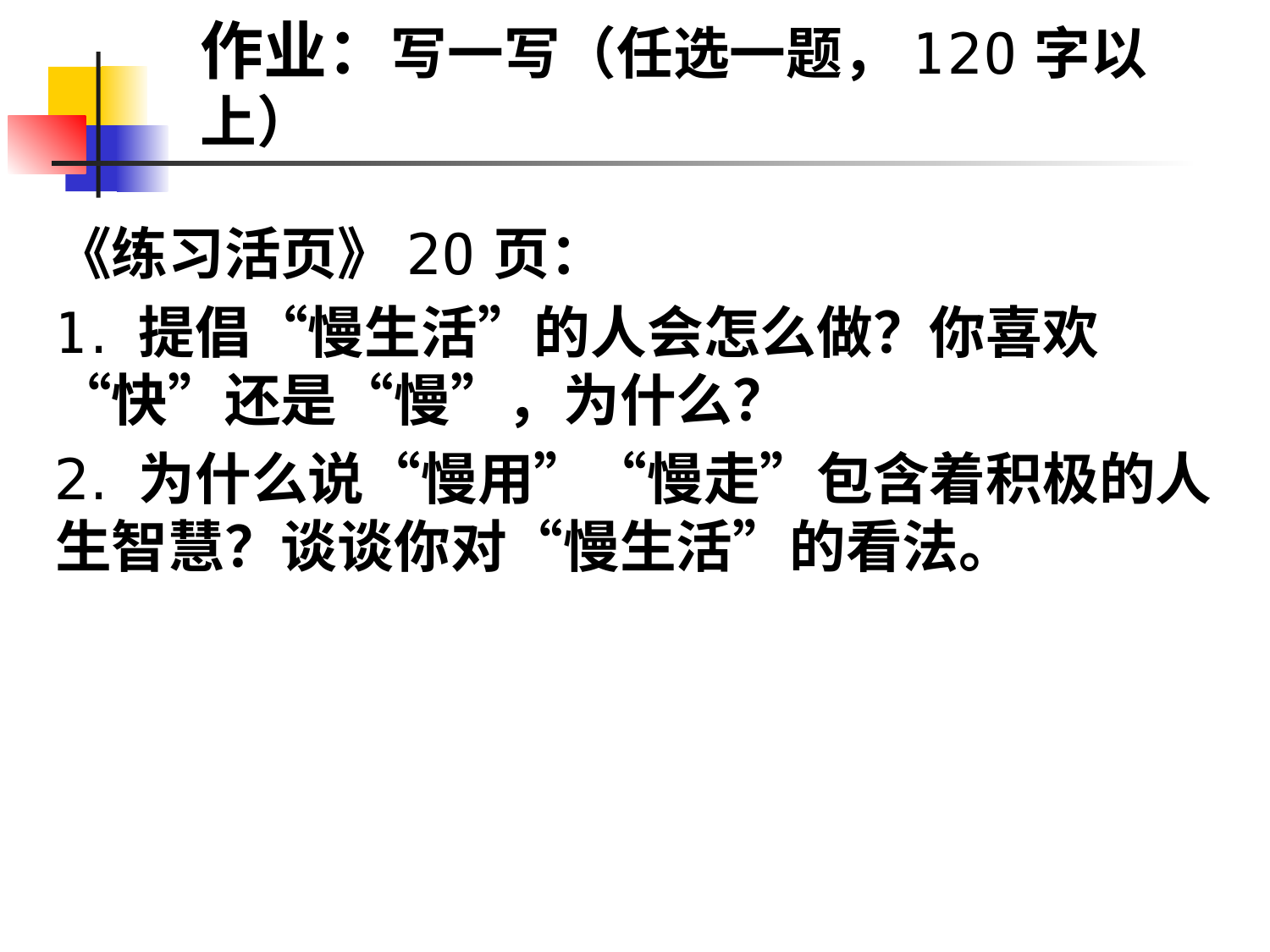

# 作业：写一写（任选一题，120字以上）
《练习活页》20页：
1. 提倡“慢生活”的人会怎么做？你喜欢“快”还是“慢”，为什么？
2. 为什么说“慢用”“慢走”包含着积极的人生智慧？谈谈你对“慢生活”的看法。